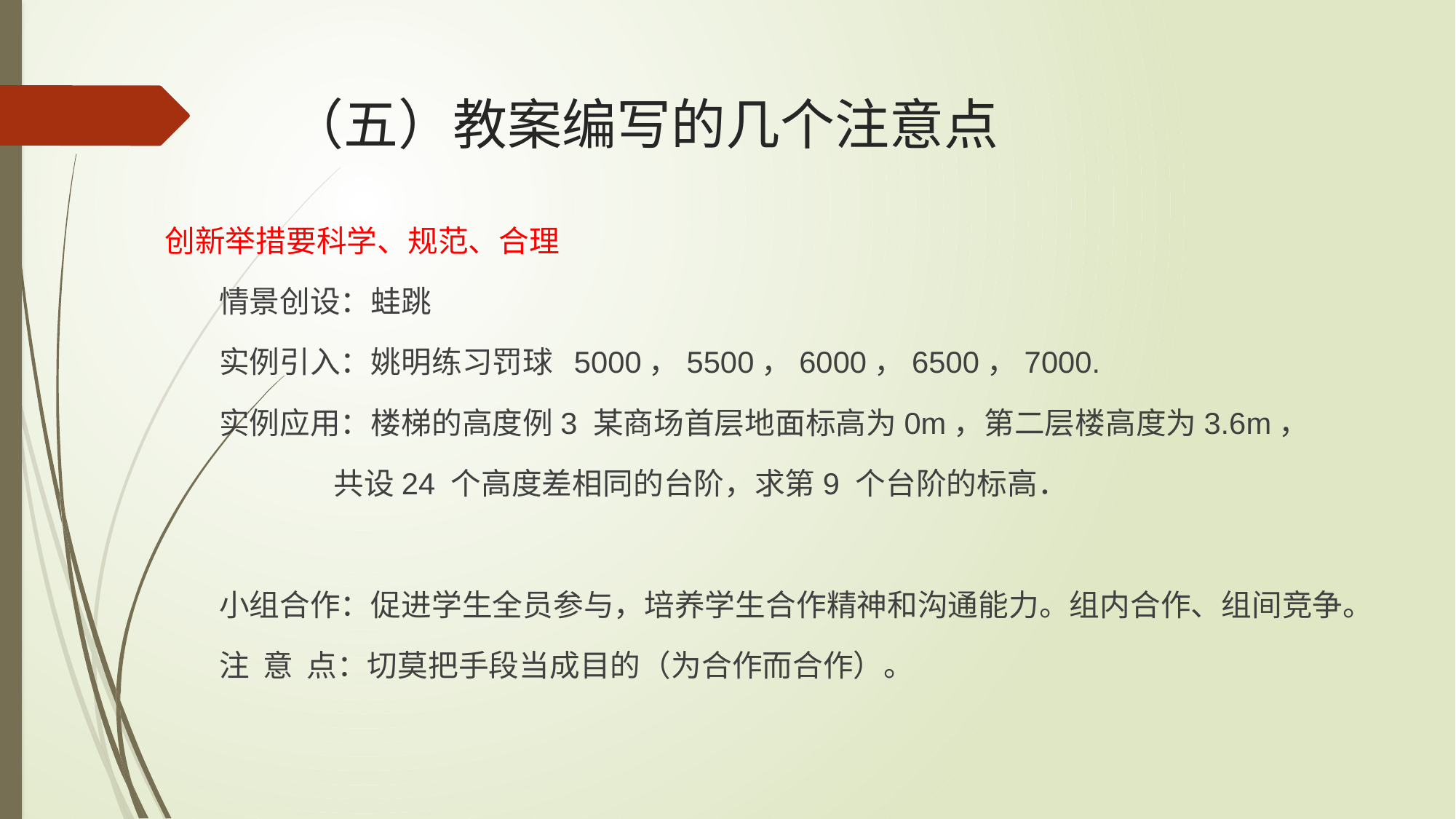

# （五）教案编写的几个注意点
创新举措要科学、规范、合理
       情景创设：蛙跳
       实例引入：姚明练习罚球  5000，5500，6000，6500，7000.
       实例应用：楼梯的高度例3 某商场首层地面标高为0m，第二层楼高度为3.6m，
                        共设24 个高度差相同的台阶，求第9 个台阶的标高．

       小组合作：促进学生全员参与，培养学生合作精神和沟通能力。组内合作、组间竞争。
       注  意  点：切莫把手段当成目的（为合作而合作）。